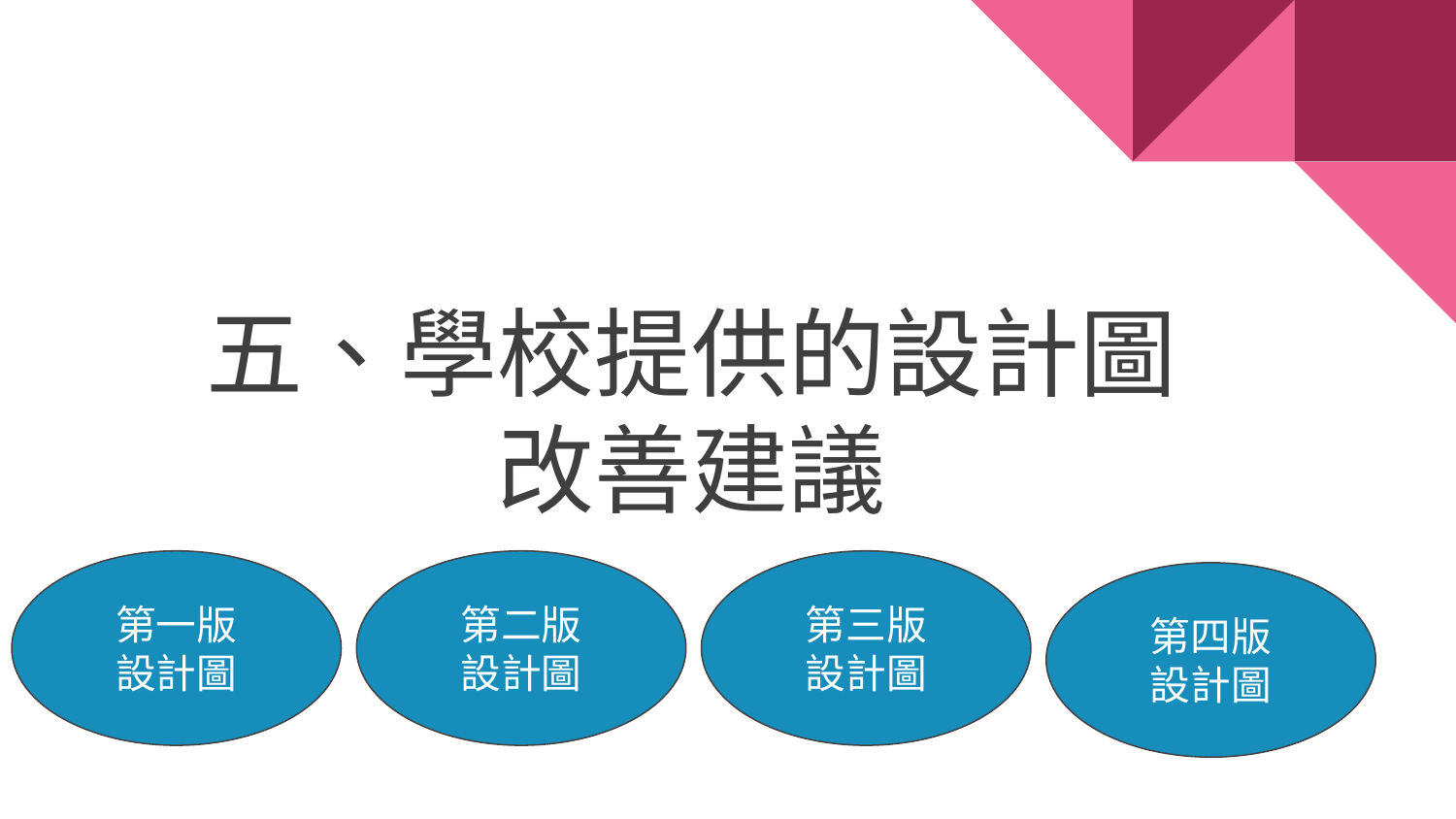

# 五、學校提供的設計圖 改善建議
第一版
設計圖
第二版
設計圖
第三版
設計圖
第四版
設計圖